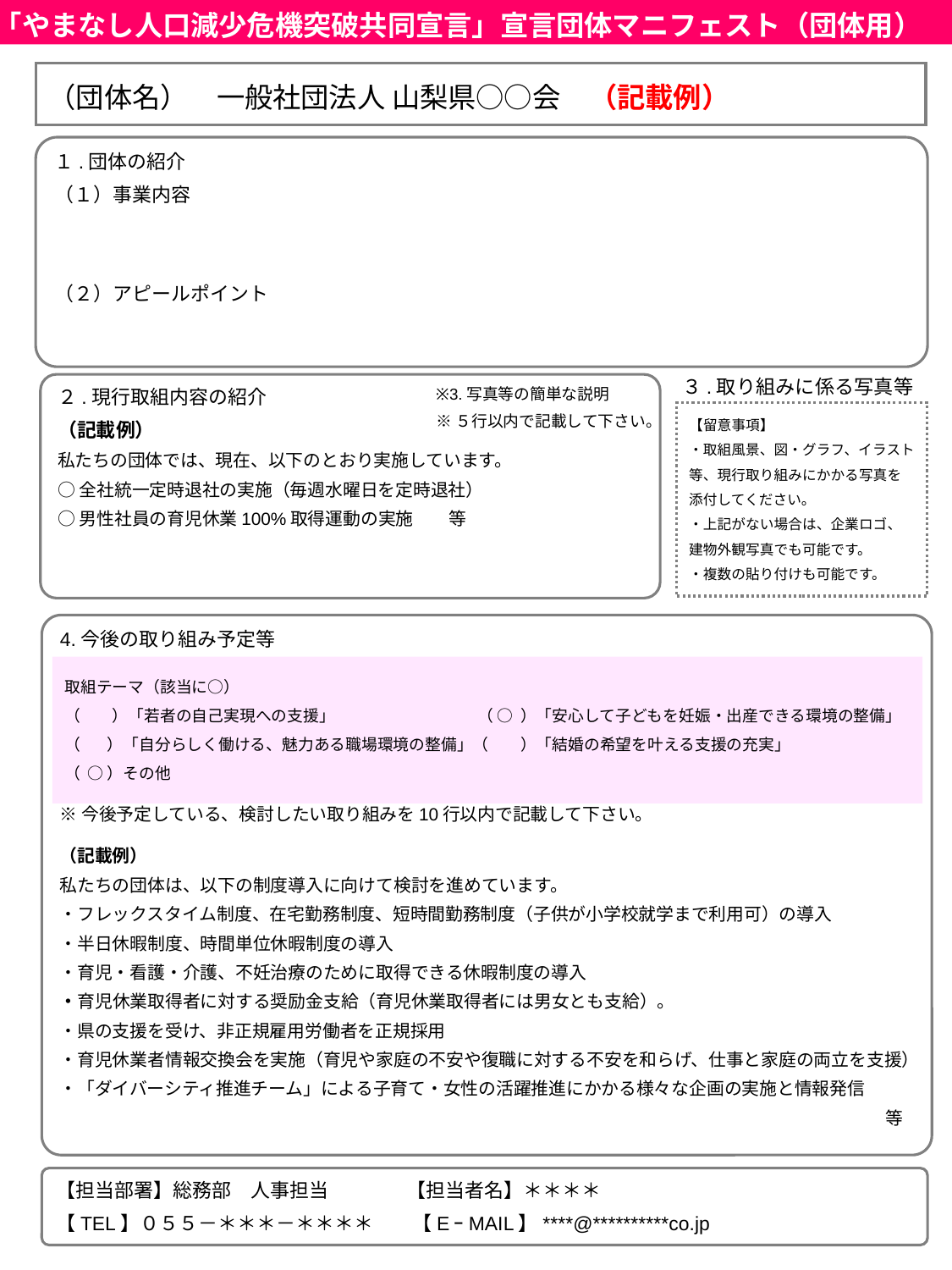

「やまなし人口減少危機突破共同宣言」宣言団体マニフェスト（団体用）
（団体名）　一般社団法人 山梨県○○会　（記載例）
１.団体の紹介
（１）事業内容

（２）アピールポイント

３.取り組みに係る写真等
２.現行取組内容の紹介
（記載例）
私たちの団体では、現在、以下のとおり実施しています。
○全社統一定時退社の実施（毎週水曜日を定時退社）
○男性社員の育児休業100%取得運動の実施　　等

※3.写真等の簡単な説明
※５行以内で記載して下さい。

【留意事項】
・取組風景、図・グラフ、イラスト
等、現行取り組みにかかる写真を
添付してください。
・上記がない場合は、企業ロゴ、
建物外観写真でも可能です。
・複数の貼り付けも可能です。
4.今後の取り組み予定等

※今後予定している、検討したい取り組みを10行以内で記載して下さい。

取組テーマ（該当に○）
（　　）「若者の自己実現への支援」　　　　　　　　　（ ○  ）「安心して子どもを妊娠・出産できる環境の整備」
（　   ）「自分らしく働ける、魅力ある職場環境の整備」（　　）「結婚の希望を叶える支援の充実」
（  ○ ）その他
（記載例）
私たちの団体は、以下の制度導入に向けて検討を進めています。
・フレックスタイム制度、在宅勤務制度、短時間勤務制度（子供が小学校就学まで利用可）の導入
・半日休暇制度、時間単位休暇制度の導入
・育児・看護・介護、不妊治療のために取得できる休暇制度の導入
・育児休業取得者に対する奨励金支給（育児休業取得者には男女とも支給）。
・県の支援を受け、非正規雇用労働者を正規採用
・育児休業者情報交換会を実施（育児や家庭の不安や復職に対する不安を和らげ、仕事と家庭の両立を支援）
・「ダイバーシティ推進チーム」による子育て・女性の活躍推進にかかる様々な企画の実施と情報発信
　　　　　　　　　　　　　　　　　　　　　　　　　　　　　　　　　　　　　　　　　　　　　　　等
【担当部署】総務部　人事担当　　　　【担当者名】＊＊＊＊
【TEL】０５５－＊＊＊－＊＊＊＊　　【EｰMAIL】****@**********co.jp